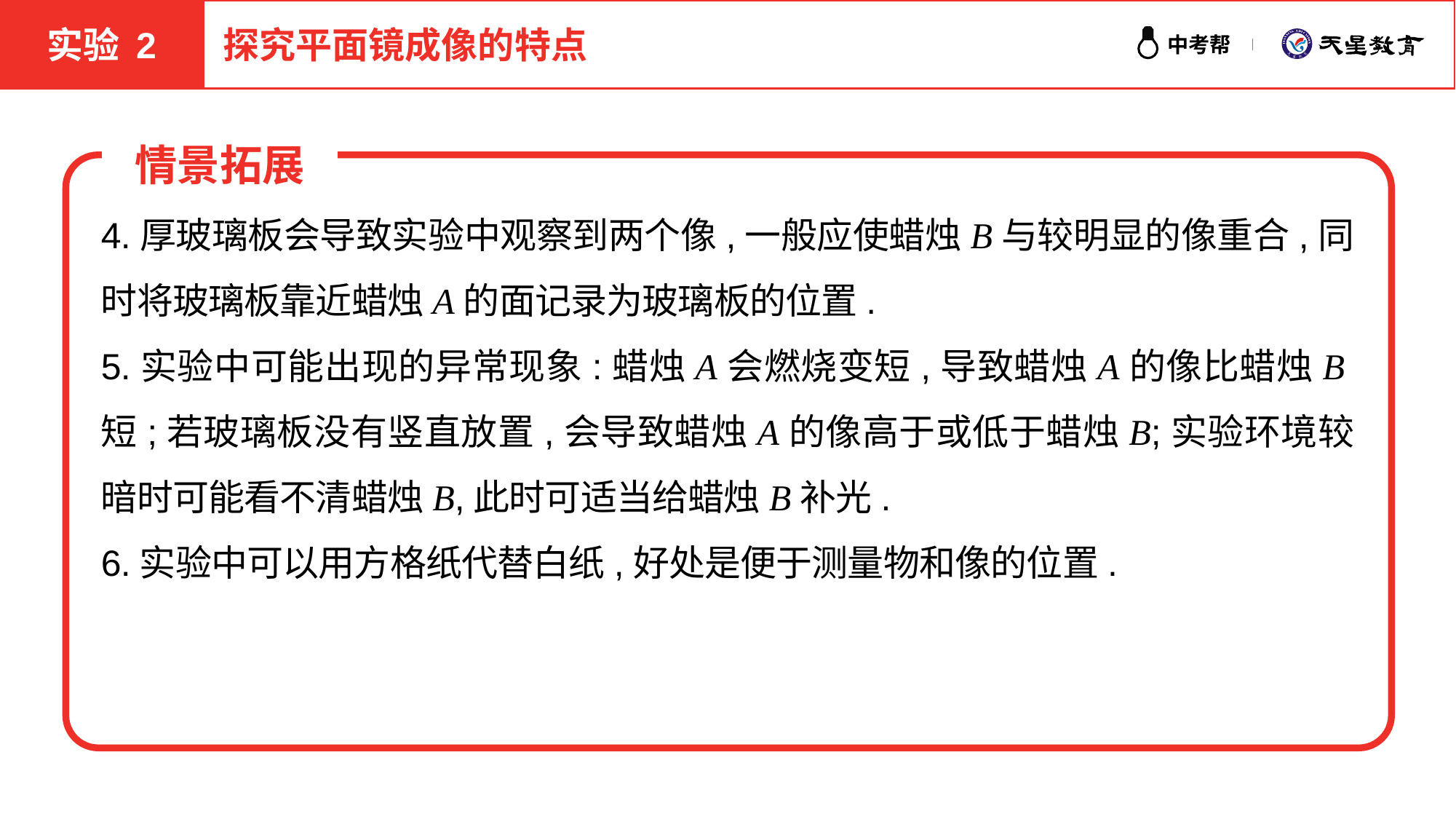

实验 2
探究平面镜成像的特点
情景拓展

4.厚玻璃板会导致实验中观察到两个像,一般应使蜡烛B与较明显的像重合,同时将玻璃板靠近蜡烛A的面记录为玻璃板的位置.
5.实验中可能出现的异常现象:蜡烛A会燃烧变短,导致蜡烛A的像比蜡烛B短;若玻璃板没有竖直放置,会导致蜡烛A的像高于或低于蜡烛B;实验环境较暗时可能看不清蜡烛B,此时可适当给蜡烛B补光.
6.实验中可以用方格纸代替白纸,好处是便于测量物和像的位置.